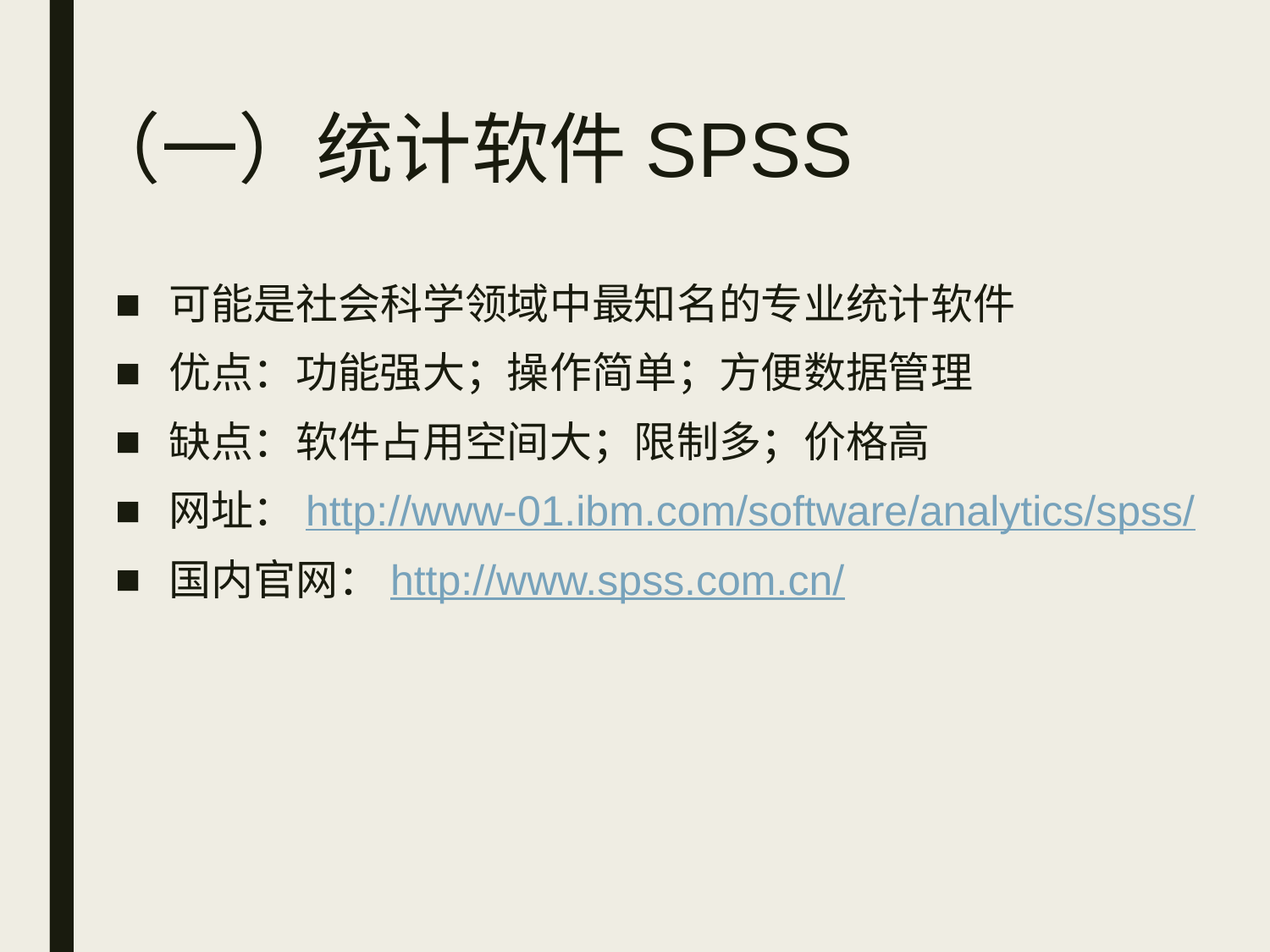

# （一）统计软件SPSS
可能是社会科学领域中最知名的专业统计软件
优点：功能强大；操作简单；方便数据管理
缺点：软件占用空间大；限制多；价格高
网址：http://www-01.ibm.com/software/analytics/spss/
国内官网：http://www.spss.com.cn/